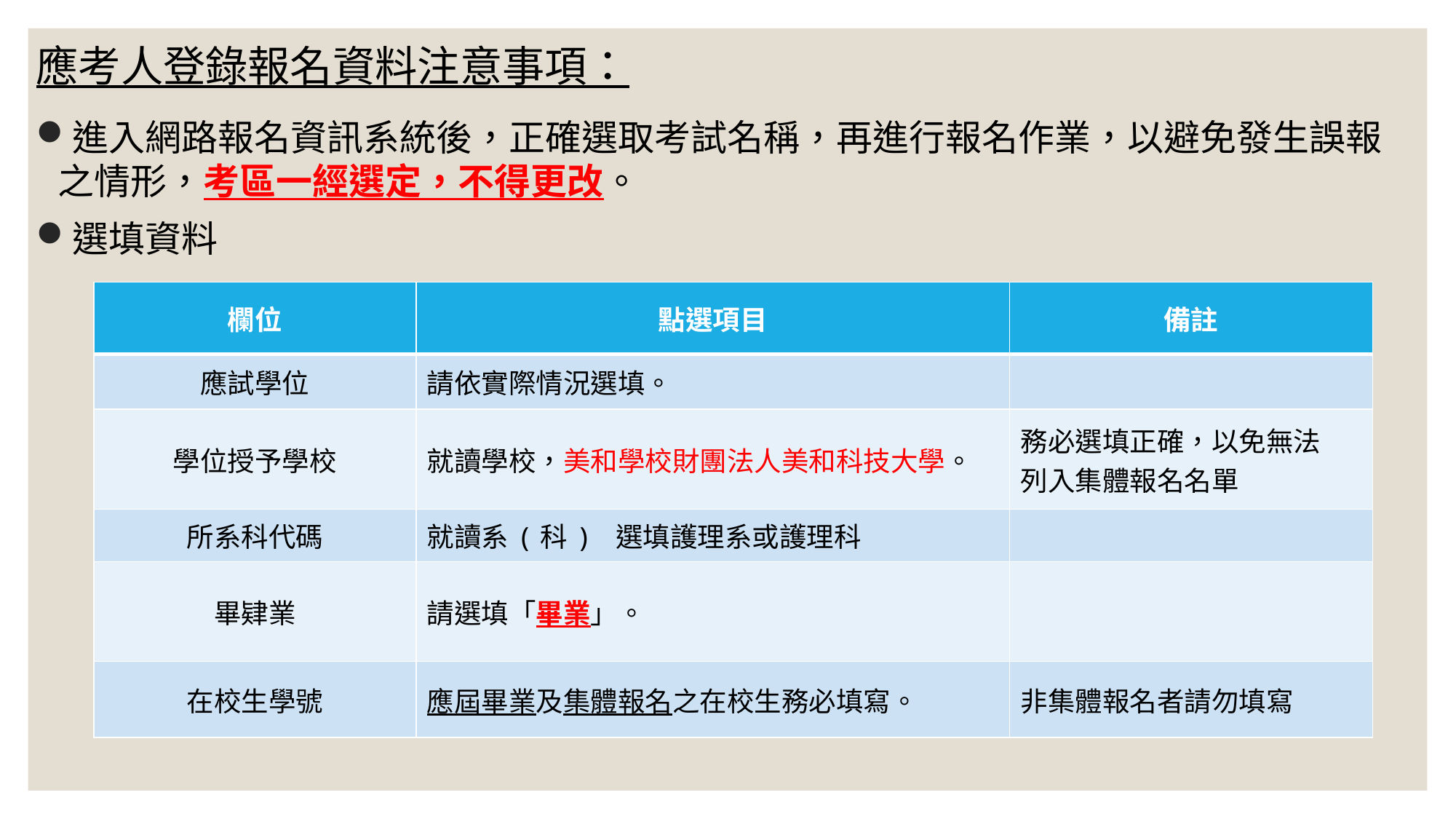

# 應考人登錄報名資料注意事項：
進入網路報名資訊系統後，正確選取考試名稱，再進行報名作業，以避免發生誤報之情形，考區一經選定，不得更改。
選填資料
| 欄位 | 點選項目 | 備註 |
| --- | --- | --- |
| 應試學位 | 請依實際情況選填。 |  |
| 學位授予學校 | 就讀學校，美和學校財團法人美和科技大學。 | 務必選填正確，以免無法 列入集體報名名單 |
| 所系科代碼 | 就讀系(科) 選填護理系或護理科 |  |
| 畢肄業 | 請選填「畢業」。 |  |
| 在校生學號 | 應屆畢業及集體報名之在校生務必填寫。 | 非集體報名者請勿填寫 |